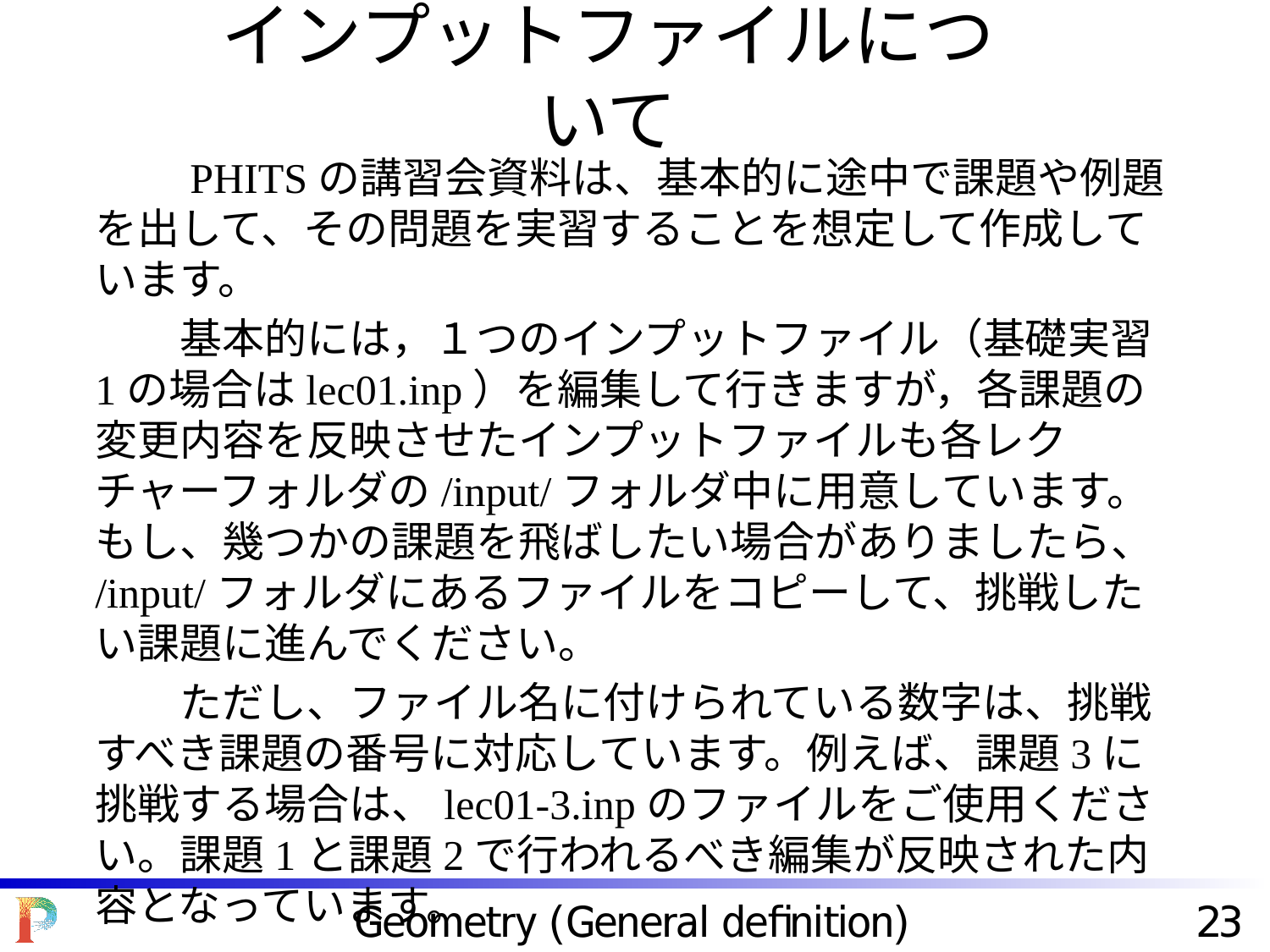

# インプットファイルについて
　　PHITSの講習会資料は、基本的に途中で課題や例題を出して、その問題を実習することを想定して作成しています。
　　基本的には，１つのインプットファイル（基礎実習1の場合はlec01.inp）を編集して行きますが，各課題の変更内容を反映させたインプットファイルも各レクチャーフォルダの/input/フォルダ中に用意しています。もし、幾つかの課題を飛ばしたい場合がありましたら、 /input/フォルダにあるファイルをコピーして、挑戦したい課題に進んでください。
　　ただし、ファイル名に付けられている数字は、挑戦すべき課題の番号に対応しています。例えば、課題3に挑戦する場合は、lec01-3.inpのファイルをご使用ください。課題1と課題2で行われるべき編集が反映された内容となっています。
Geometry (General definition)